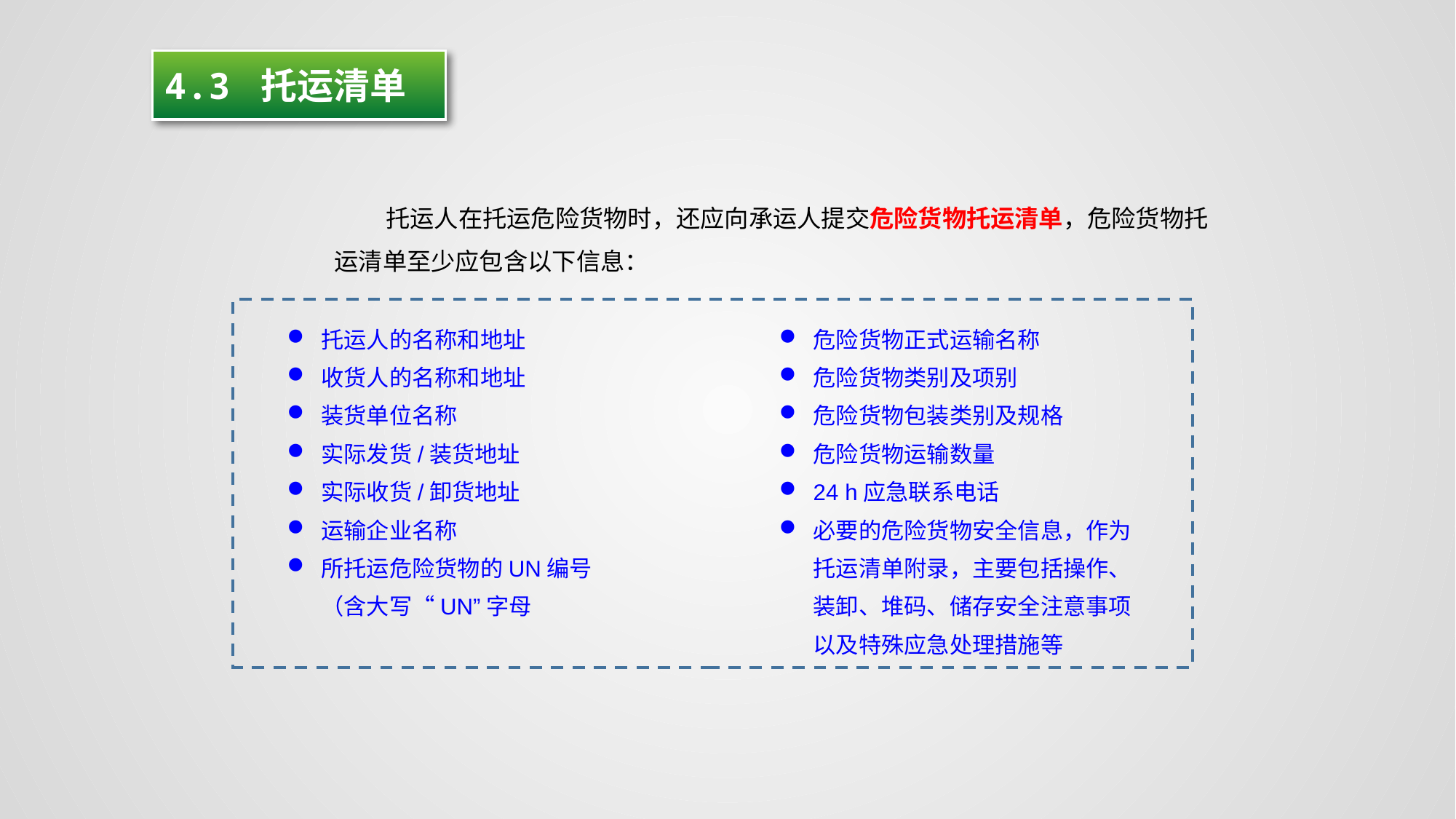

4.3 托运清单
托运人在托运危险货物时，还应向承运人提交危险货物托运清单，危险货物托运清单至少应包含以下信息：

托运人的名称和地址
收货人的名称和地址
装货单位名称
实际发货/装货地址
实际收货/卸货地址
运输企业名称
所托运危险货物的UN编号（含大写“UN”字母
危险货物正式运输名称
危险货物类别及项别
危险货物包装类别及规格
危险货物运输数量
24 h应急联系电话
必要的危险货物安全信息，作为托运清单附录，主要包括操作、装卸、堆码、储存安全注意事项以及特殊应急处理措施等